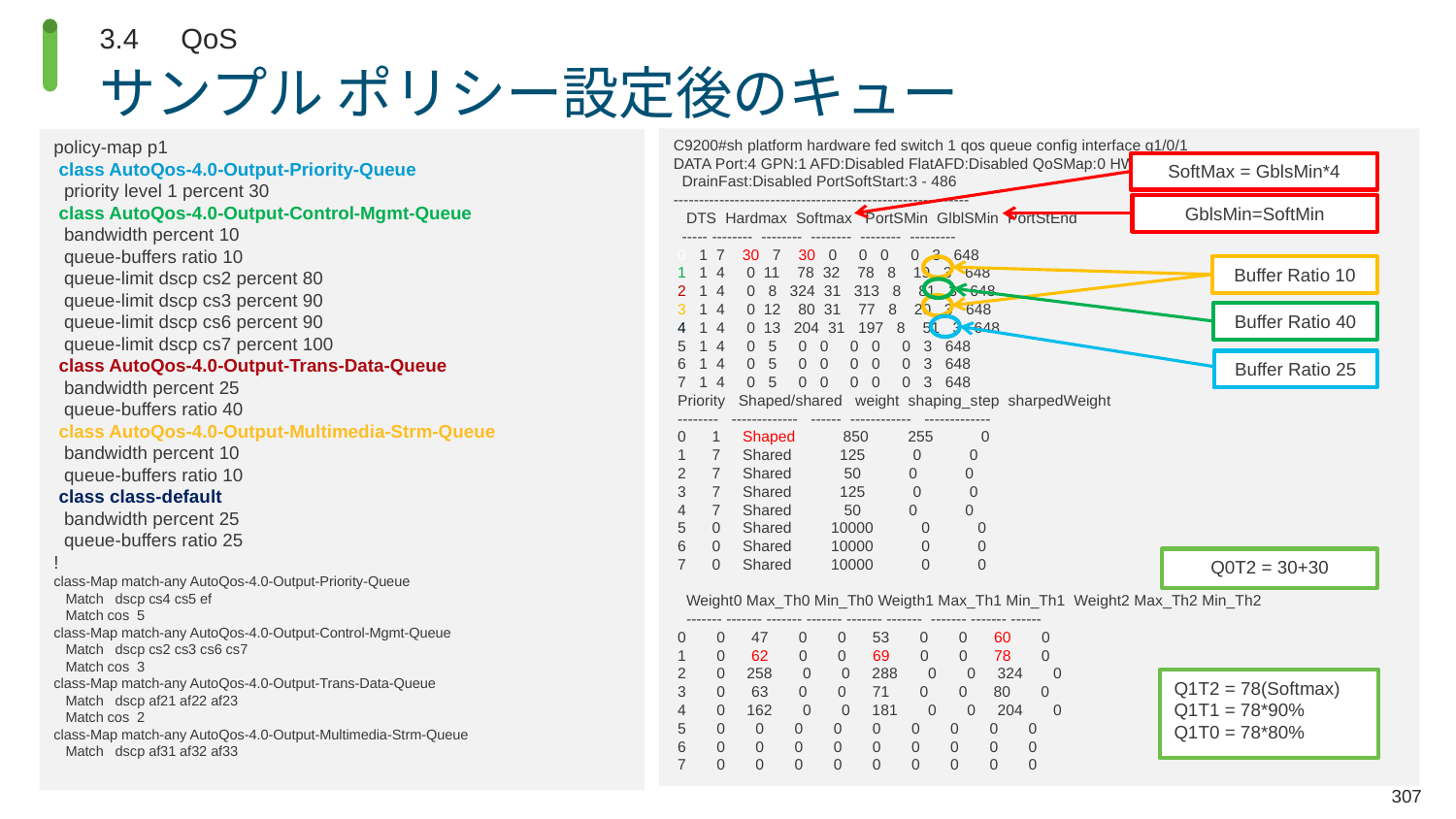

3.4　QoS
# サンプル ポリシー設定後のキュー
3.4　QoS
C9200#sh platform hardware fed switch 1 qos queue config interface g1/0/1
DATA Port:4 GPN:1 AFD:Disabled FlatAFD:Disabled QoSMap:0 HW Queues: 32 - 39
  DrainFast:Disabled PortSoftStart:3 - 486
----------------------------------------------------------
   DTS  Hardmax  Softmax   PortSMin  GlblSMin  PortStEnd
  ----- --------  --------  --------  --------  ---------
 0   1  7    30   7    30   0     0   0     0   3   648
 1   1  4     0  11    78  32    78   8    19   3   648
 2   1  4     0   8   324  31   313   8    81   3   648
 3   1  4     0  12    80  31    77   8    20   3   648
 4   1  4     0  13   204  31   197   8    51   3   648
 5   1  4     0   5     0   0     0   0     0   3   648
 6   1  4     0   5     0   0     0   0     0   3   648
 7   1  4     0   5     0   0     0   0     0   3   648
 Priority   Shaped/shared   weight  shaping_step  sharpedWeight
 --------   -------------   ------  ------------   -------------
 0      1     Shaped           850         255           0
 1      7     Shared           125           0           0
 2      7     Shared            50           0           0
 3      7     Shared           125           0           0
 4      7     Shared            50           0           0
 5      0     Shared         10000           0           0
 6      0     Shared         10000           0           0
 7      0     Shared         10000           0           0

   Weight0 Max_Th0 Min_Th0 Weigth1 Max_Th1 Min_Th1  Weight2 Max_Th2 Min_Th2
   ------- ------- ------- ------- ------- -------  ------- ------- ------
 0       0      47       0       0      53       0       0      60       0
 1       0      62       0       0      69       0       0      78       0
 2       0     258       0       0     288       0       0     324       0
 3       0      63       0       0      71       0       0      80       0
 4       0     162       0       0     181       0       0     204       0
 5       0       0       0       0       0       0       0       0       0
 6       0       0       0       0       0       0       0       0       0
 7       0       0       0       0       0       0       0       0       0
policy-map p1
 class AutoQos-4.0-Output-Priority-Queue
  priority level 1 percent 30
 class AutoQos-4.0-Output-Control-Mgmt-Queue
  bandwidth percent 10
  queue-buffers ratio 10
  queue-limit dscp cs2 percent 80
  queue-limit dscp cs3 percent 90
  queue-limit dscp cs6 percent 90
  queue-limit dscp cs7 percent 100
 class AutoQos-4.0-Output-Trans-Data-Queue
  bandwidth percent 25
  queue-buffers ratio 40
 class AutoQos-4.0-Output-Multimedia-Strm-Queue
  bandwidth percent 10
  queue-buffers ratio 10
 class class-default
  bandwidth percent 25
  queue-buffers ratio 25
!
class-Map match-any AutoQos-4.0-Output-Priority-Queue
   Match   dscp cs4 cs5 ef
   Match cos  5
class-Map match-any AutoQos-4.0-Output-Control-Mgmt-Queue
   Match   dscp cs2 cs3 cs6 cs7
   Match cos  3
class-Map match-any AutoQos-4.0-Output-Trans-Data-Queue
   Match   dscp af21 af22 af23
   Match cos  2
class-Map match-any AutoQos-4.0-Output-Multimedia-Strm-Queue
   Match   dscp af31 af32 af33

SoftMax = GblsMin*4
GblsMin=SoftMin
Buffer Ratio 10

Buffer Ratio 40

Buffer Ratio 25
Q0T2 = 30+30
Q1T2 = 78(Softmax)
Q1T1 = 78*90%
Q1T0 = 78*80%
307